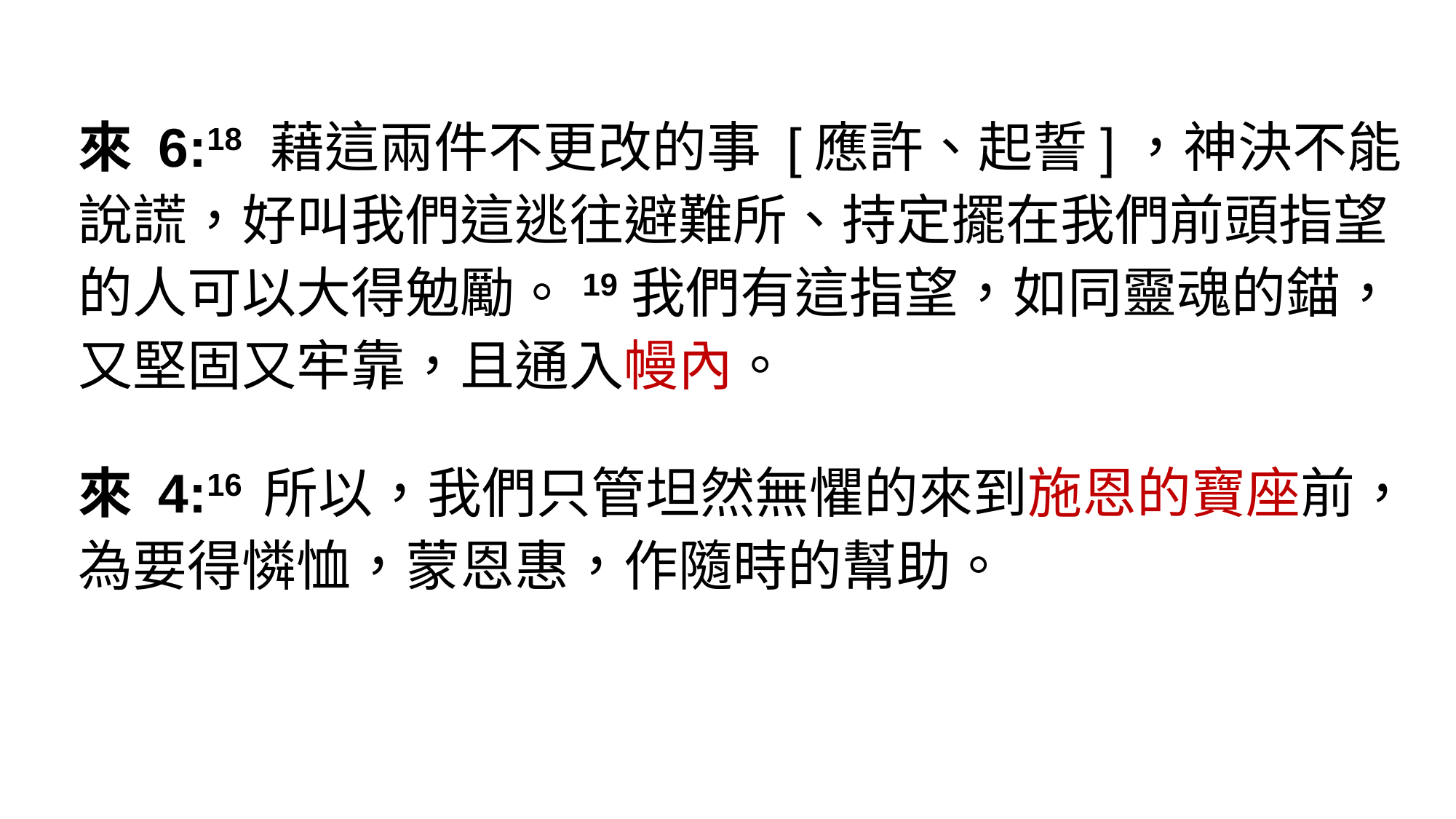

來 6:18 藉這兩件不更改的事 [應許、起誓]，神決不能說謊，好叫我們這逃往避難所、持定擺在我們前頭指望的人可以大得勉勵。19我們有這指望，如同靈魂的錨，又堅固又牢靠，且通入幔內。
來 4:16 所以，我們只管坦然無懼的來到施恩的寶座前，為要得憐恤，蒙恩惠，作隨時的幫助。